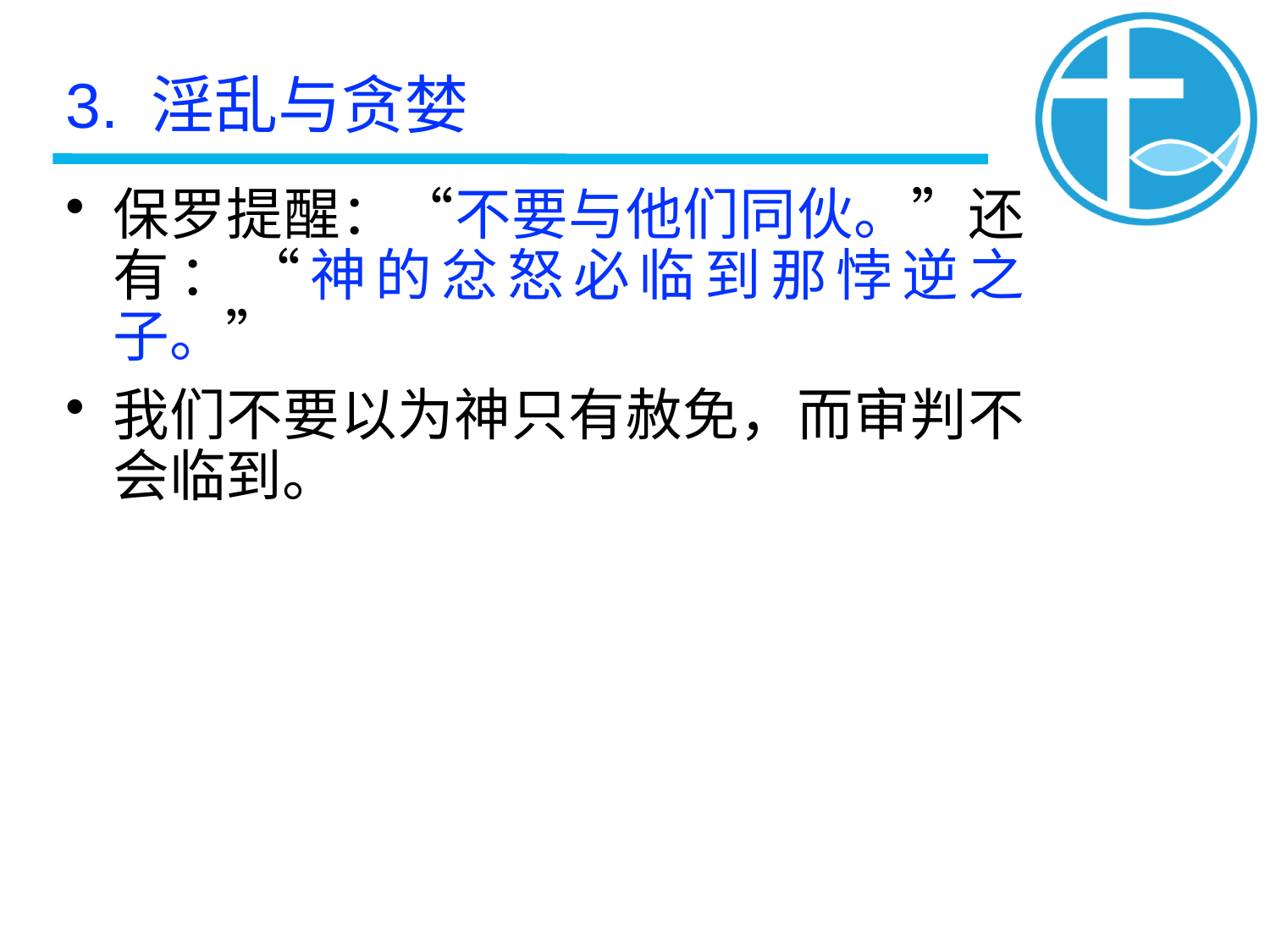

3. 淫乱与贪婪
保罗提醒：“不要与他们同伙。”还有：“神的忿怒必临到那悖逆之子。”
我们不要以为神只有赦免，而审判不会临到。